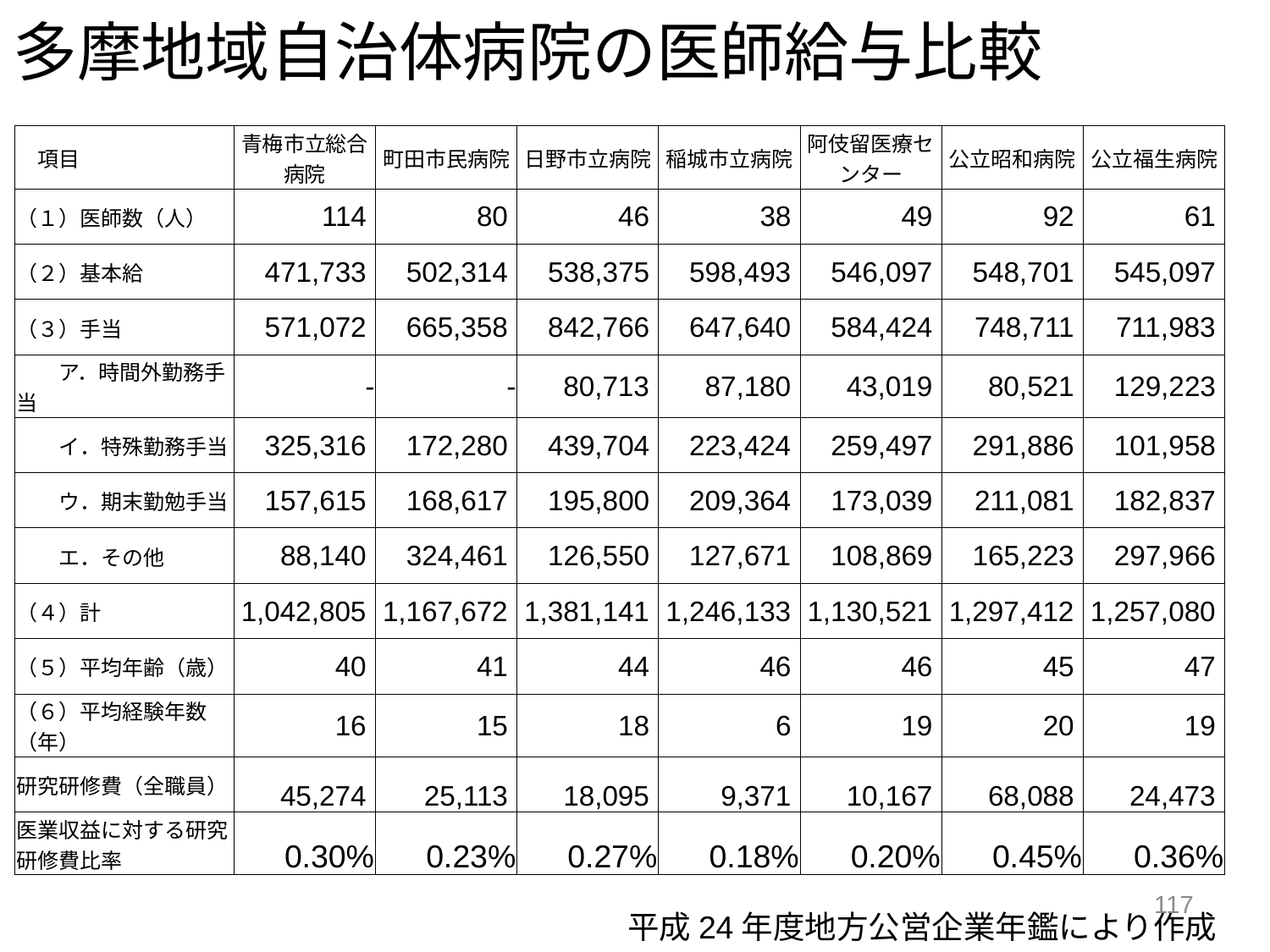

# 多摩地域自治体病院の医師給与比較
| 項目 | 青梅市立総合病院 | 町田市民病院 | 日野市立病院 | 稲城市立病院 | 阿伎留医療センター | 公立昭和病院 | 公立福生病院 |
| --- | --- | --- | --- | --- | --- | --- | --- |
| （１）医師数（人） | 114 | 80 | 46 | 38 | 49 | 92 | 61 |
| （２）基本給 | 471,733 | 502,314 | 538,375 | 598,493 | 546,097 | 548,701 | 545,097 |
| （３）手当 | 571,072 | 665,358 | 842,766 | 647,640 | 584,424 | 748,711 | 711,983 |
| ア．時間外勤務手当 | - | - | 80,713 | 87,180 | 43,019 | 80,521 | 129,223 |
| イ．特殊勤務手当 | 325,316 | 172,280 | 439,704 | 223,424 | 259,497 | 291,886 | 101,958 |
| ウ．期末勤勉手当 | 157,615 | 168,617 | 195,800 | 209,364 | 173,039 | 211,081 | 182,837 |
| エ．その他 | 88,140 | 324,461 | 126,550 | 127,671 | 108,869 | 165,223 | 297,966 |
| （４）計 | 1,042,805 | 1,167,672 | 1,381,141 | 1,246,133 | 1,130,521 | 1,297,412 | 1,257,080 |
| （５）平均年齢（歳） | 40 | 41 | 44 | 46 | 46 | 45 | 47 |
| （６）平均経験年数（年） | 16 | 15 | 18 | 6 | 19 | 20 | 19 |
| 研究研修費（全職員） | 45,274 | 25,113 | 18,095 | 9,371 | 10,167 | 68,088 | 24,473 |
| 医業収益に対する研究研修費比率 | 0.30% | 0.23% | 0.27% | 0.18% | 0.20% | 0.45% | 0.36% |
117
平成24年度地方公営企業年鑑により作成